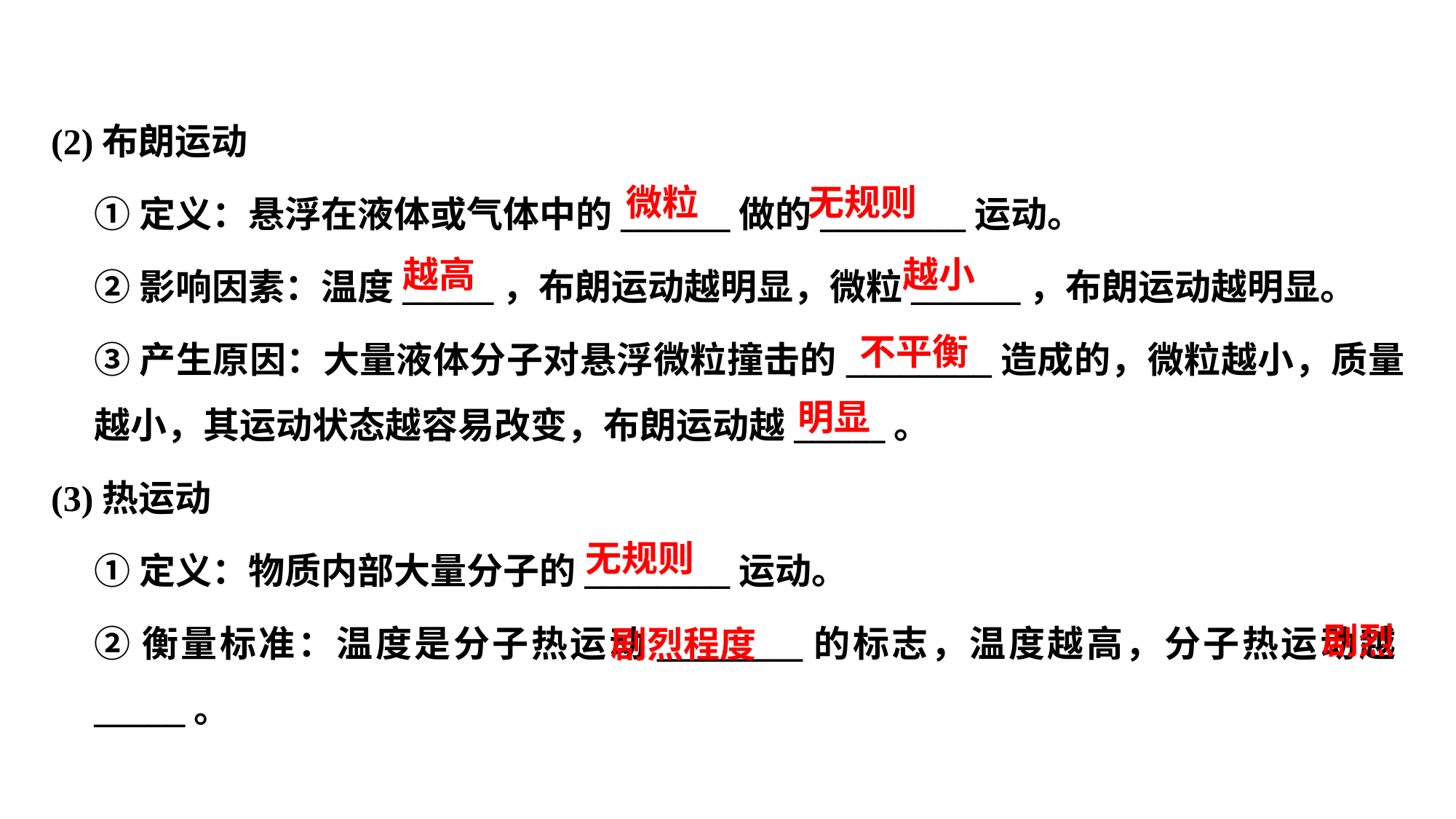

(2)布朗运动
①定义：悬浮在液体或气体中的______做的________运动。
②影响因素：温度_____，布朗运动越明显，微粒______，布朗运动越明显。
③产生原因：大量液体分子对悬浮微粒撞击的________造成的，微粒越小，质量越小，其运动状态越容易改变，布朗运动越_____。
(3)热运动
①定义：物质内部大量分子的________运动。
②衡量标准：温度是分子热运动________的标志，温度越高，分子热运动越_____。

微粒
无规则
越高
越小
不平衡
明显
无规则
剧烈
剧烈程度